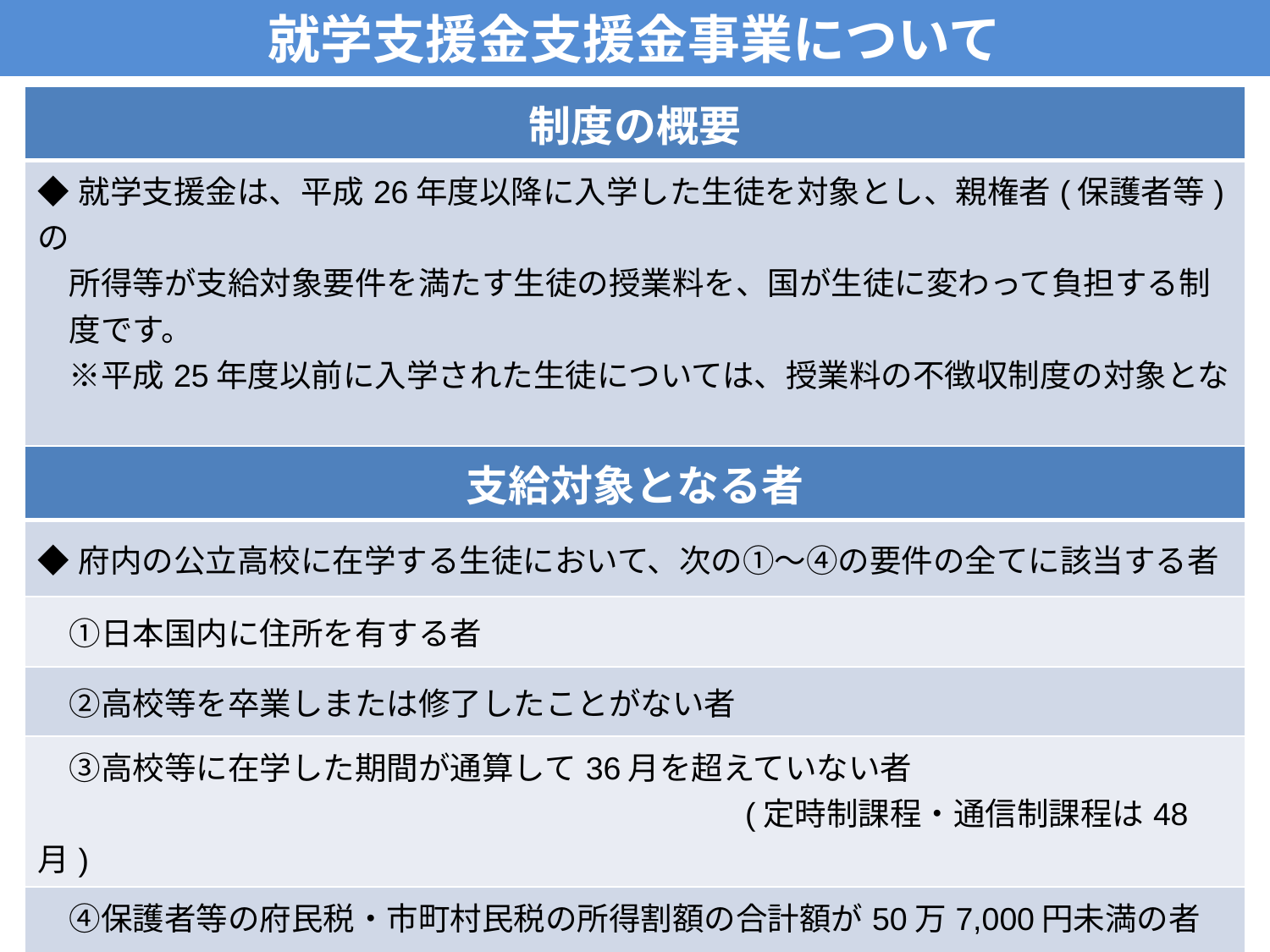

# 就学支援金支援金事業について
| 制度の概要 |
| --- |
| ◆就学支援金は、平成26年度以降に入学した生徒を対象とし、親権者(保護者等)の 　所得等が支給対象要件を満たす生徒の授業料を、国が生徒に変わって負担する制 　度です。 　※平成25年度以前に入学された生徒については、授業料の不徴収制度の対象とな　 　　ることから、就学支援金事業の対象は、全日制であれば、平成26年度は1年生、　 　　平成27年度は１・2年生、平成28年度は1年から3年生が対象となります。 |
| 支給対象となる者 |
| --- |
| ◆府内の公立高校に在学する生徒において、次の①～④の要件の全てに該当する者 |
| ①日本国内に住所を有する者 |
| ②高校等を卒業しまたは修了したことがない者 |
| ③高校等に在学した期間が通算して36月を超えていない者 　　　　　　　　　　　　　　　　　　　　　　(定時制課程・通信制課程は48月) |
| ④保護者等の府民税・市町村民税の所得割額の合計額が50万7,000円未満の者　　　　　　　　　　　　　　　　　　　　 　　　　　　　　　　　　　　　　　　　　　　　　　　　（父母両方の合算額） |